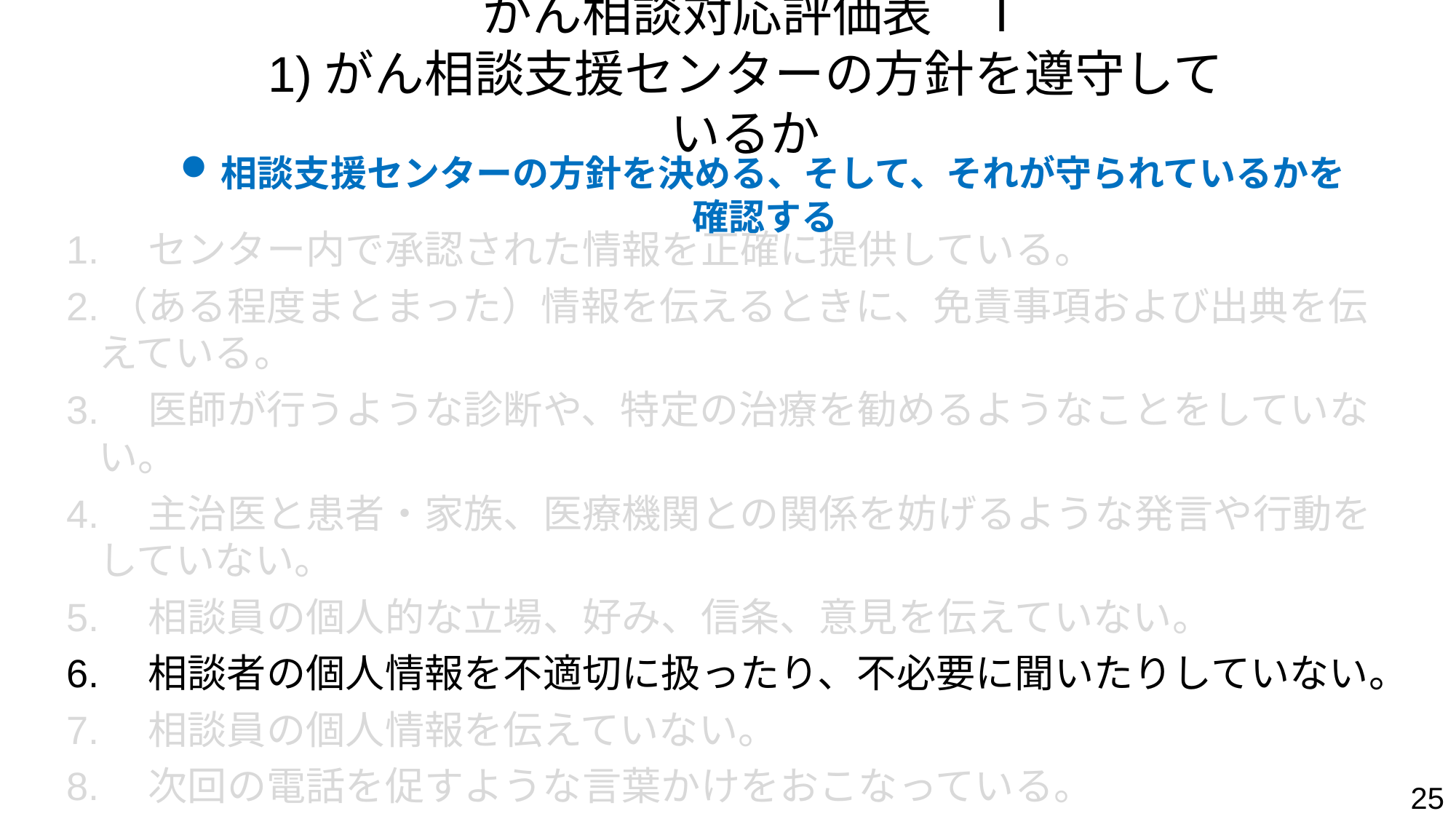

# がん相談対応評価表　I 1)がん相談支援センターの方針を遵守しているか
相談支援センターの方針を決める、そして、それが守られているかを確認する
1.　センター内で承認された情報を正確に提供している。
2.（ある程度まとまった）情報を伝えるときに、免責事項および出典を伝えている。
3.　医師が行うような診断や、特定の治療を勧めるようなことをしていない。
4.　主治医と患者・家族、医療機関との関係を妨げるような発言や行動をしていない。
5.　相談員の個人的な立場、好み、信条、意見を伝えていない。
6.　相談者の個人情報を不適切に扱ったり、不必要に聞いたりしていない。
7.　相談員の個人情報を伝えていない。
8.　次回の電話を促すような言葉かけをおこなっている。

25